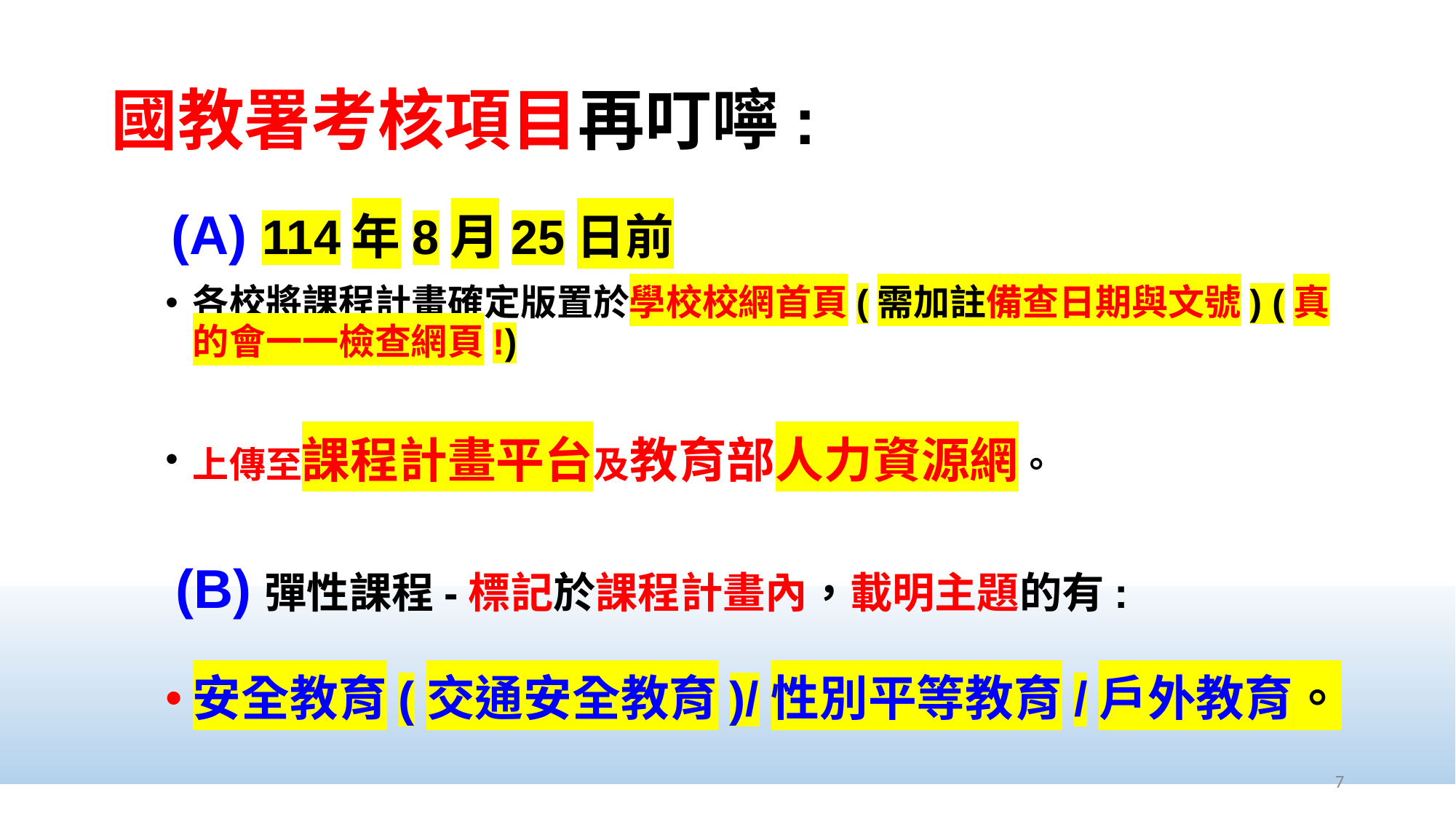

# 國教署考核項目再叮嚀:
    (A) 114年8月25日前
各校將課程計畫確定版置於學校校網首頁(需加註備查日期與文號) (真的會一一檢查網頁!)

上傳至課程計畫平台及教育部人力資源網。

 (B)彈性課程-標記於課程計畫內，載明主題的有:

安全教育(交通安全教育)/性別平等教育/戶外教育。

7